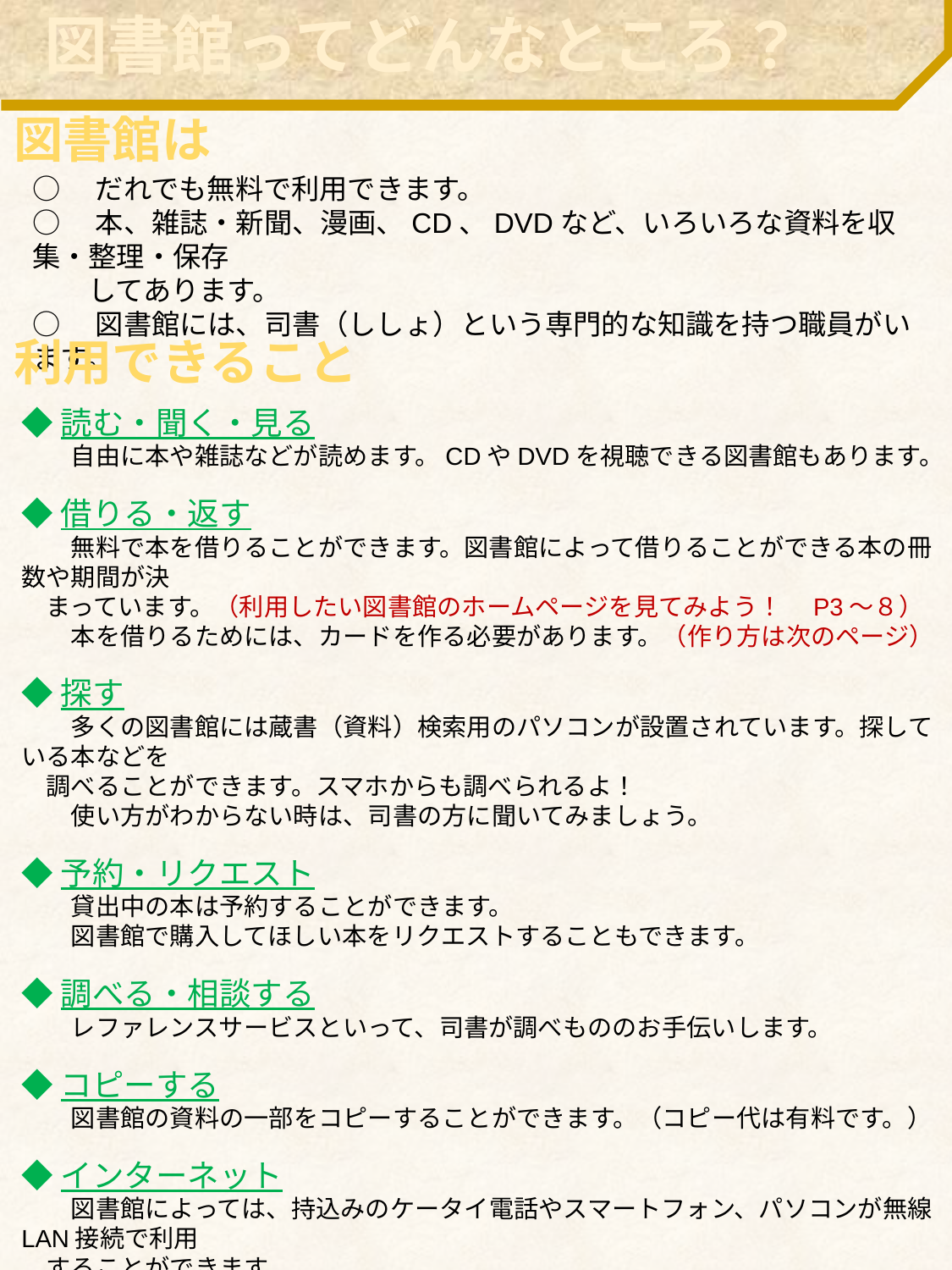

図書館ってどんなところ？
図書館は
○　だれでも無料で利用できます。
○　本、雑誌・新聞、漫画、CD、DVDなど、いろいろな資料を収集・整理・保存
　　してあります。
○　図書館には、司書（ししょ）という専門的な知識を持つ職員がいます。

利用できること
◆読む・聞く・見る
　　自由に本や雑誌などが読めます。CDやDVDを視聴できる図書館もあります。

◆借りる・返す
　　無料で本を借りることができます。図書館によって借りることができる本の冊数や期間が決
　まっています。（利用したい図書館のホームページを見てみよう！　P3～８）
　　本を借りるためには、カードを作る必要があります。（作り方は次のページ）

◆探す
　　多くの図書館には蔵書（資料）検索用のパソコンが設置されています。探している本などを
　調べることができます。スマホからも調べられるよ！
　　使い方がわからない時は、司書の方に聞いてみましょう。

◆予約・リクエスト
　　貸出中の本は予約することができます。
　　図書館で購入してほしい本をリクエストすることもできます。

◆調べる・相談する
　　レファレンスサービスといって、司書が調べもののお手伝いします。

◆コピーする
　　図書館の資料の一部をコピーすることができます。（コピー代は有料です。）

◆インターネット
　　図書館によっては、持込みのケータイ電話やスマートフォン、パソコンが無線LAN接続で利用
　することができます。
　　インターネットが使えるパソコンが設置している図書館もあります。